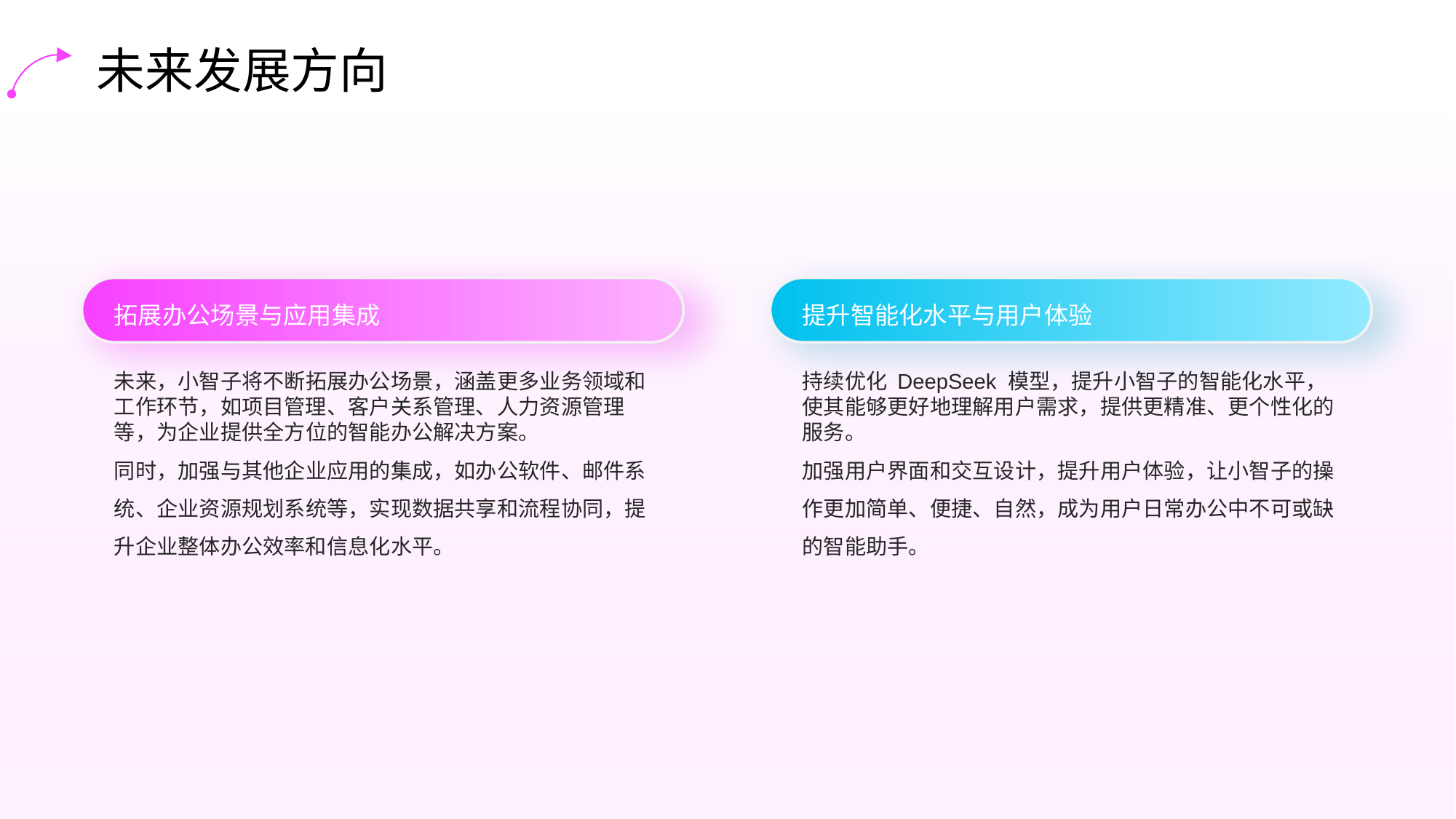

未来发展方向

拓展办公场景与应用集成
提升智能化水平与用户体验
未来，小智子将不断拓展办公场景，涵盖更多业务领域和工作环节，如项目管理、客户关系管理、人力资源管理等，为企业提供全方位的智能办公解决方案。
同时，加强与其他企业应用的集成，如办公软件、邮件系统、企业资源规划系统等，实现数据共享和流程协同，提升企业整体办公效率和信息化水平。
持续优化 DeepSeek 模型，提升小智子的智能化水平，使其能够更好地理解用户需求，提供更精准、更个性化的服务。
加强用户界面和交互设计，提升用户体验，让小智子的操作更加简单、便捷、自然，成为用户日常办公中不可或缺的智能助手。